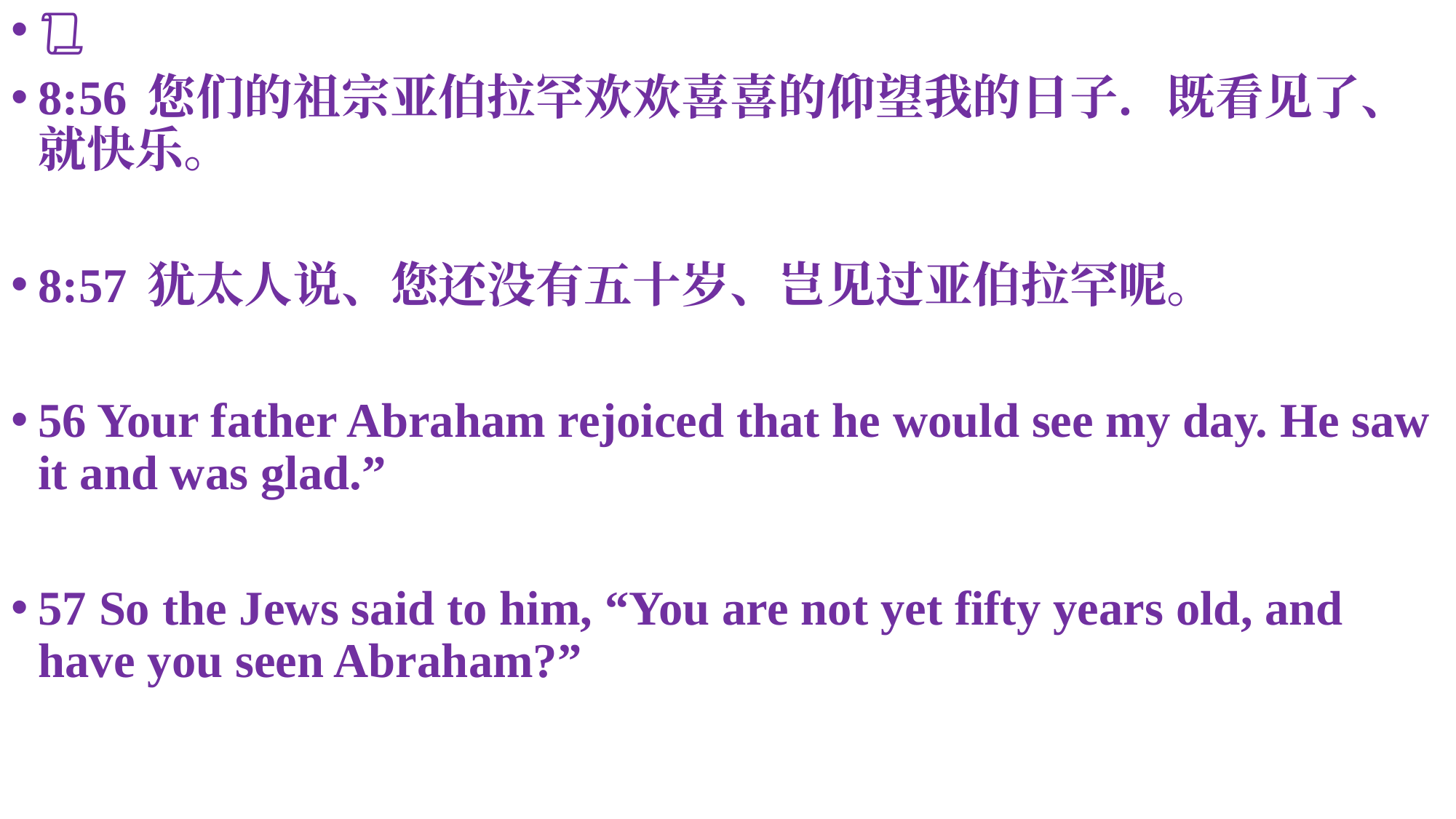

📜
8:56	您们的祖宗亚伯拉罕欢欢喜喜的仰望我的日子．既看见了、就快乐。

8:57	犹太人说、您还没有五十岁、岂见过亚伯拉罕呢。

56 Your father Abraham rejoiced that he would see my day. He saw it and was glad.”

57 So the Jews said to him, “You are not yet fifty years old, and have you seen Abraham?”